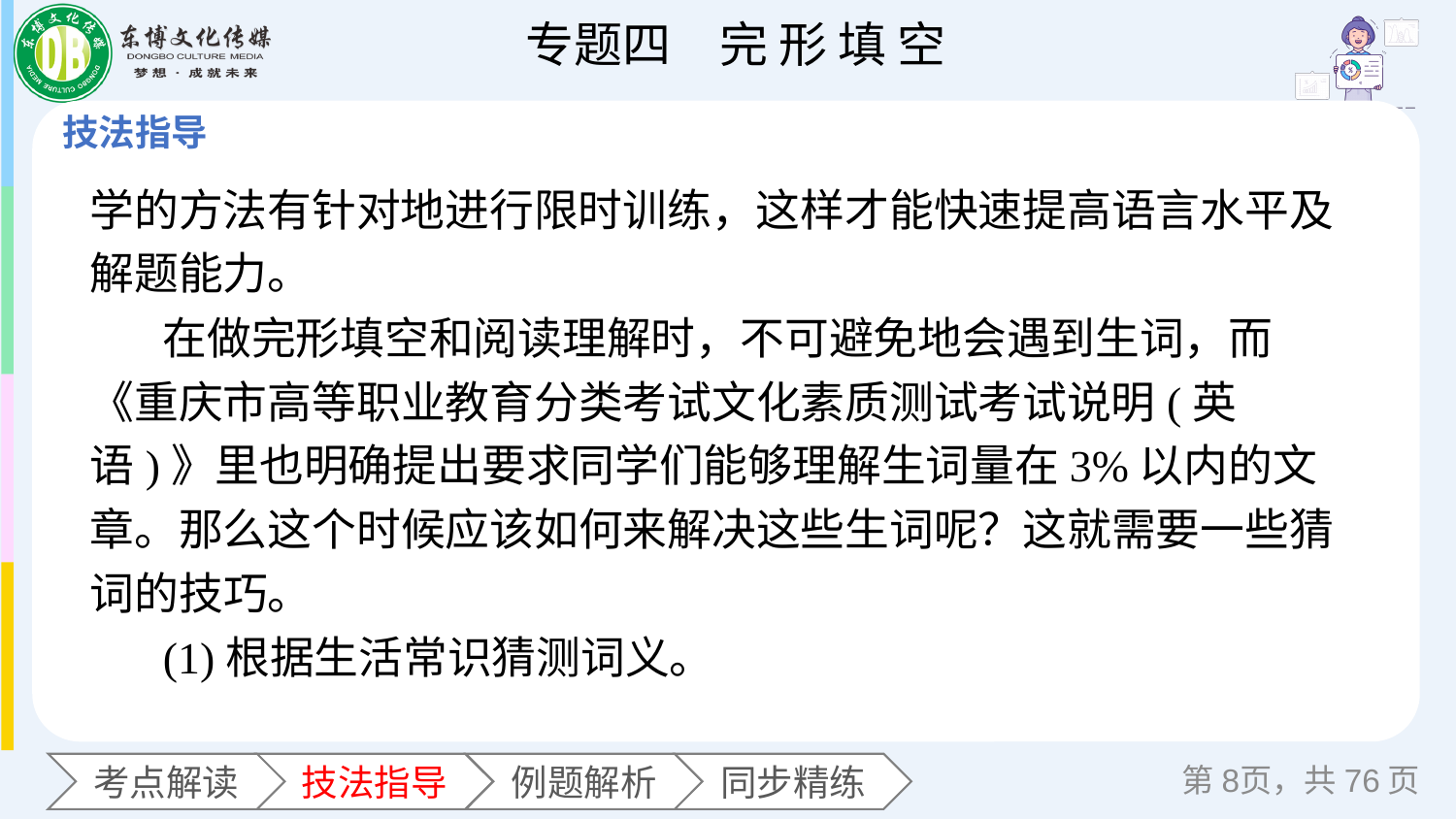

学的方法有针对地进行限时训练，这样才能快速提高语言水平及解题能力。
在做完形填空和阅读理解时，不可避免地会遇到生词，而《重庆市高等职业教育分类考试文化素质测试考试说明(英语)》里也明确提出要求同学们能够理解生词量在3%以内的文章。那么这个时候应该如何来解决这些生词呢？这就需要一些猜词的技巧。
(1)根据生活常识猜测词义。
第8页，共76页